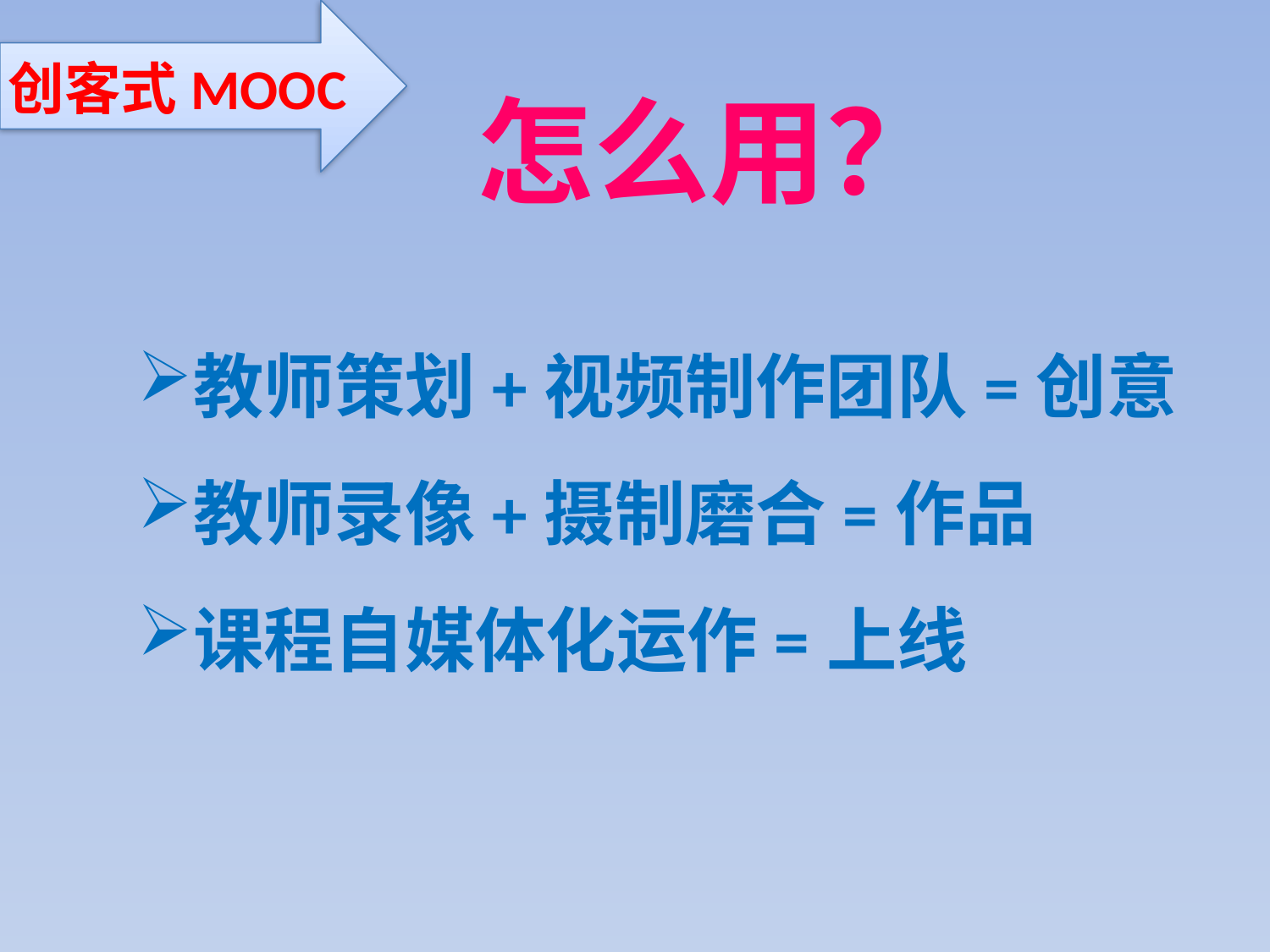

创客式MOOC
怎么用？
教师策划+视频制作团队=创意
教师录像+摄制磨合=作品
课程自媒体化运作=上线